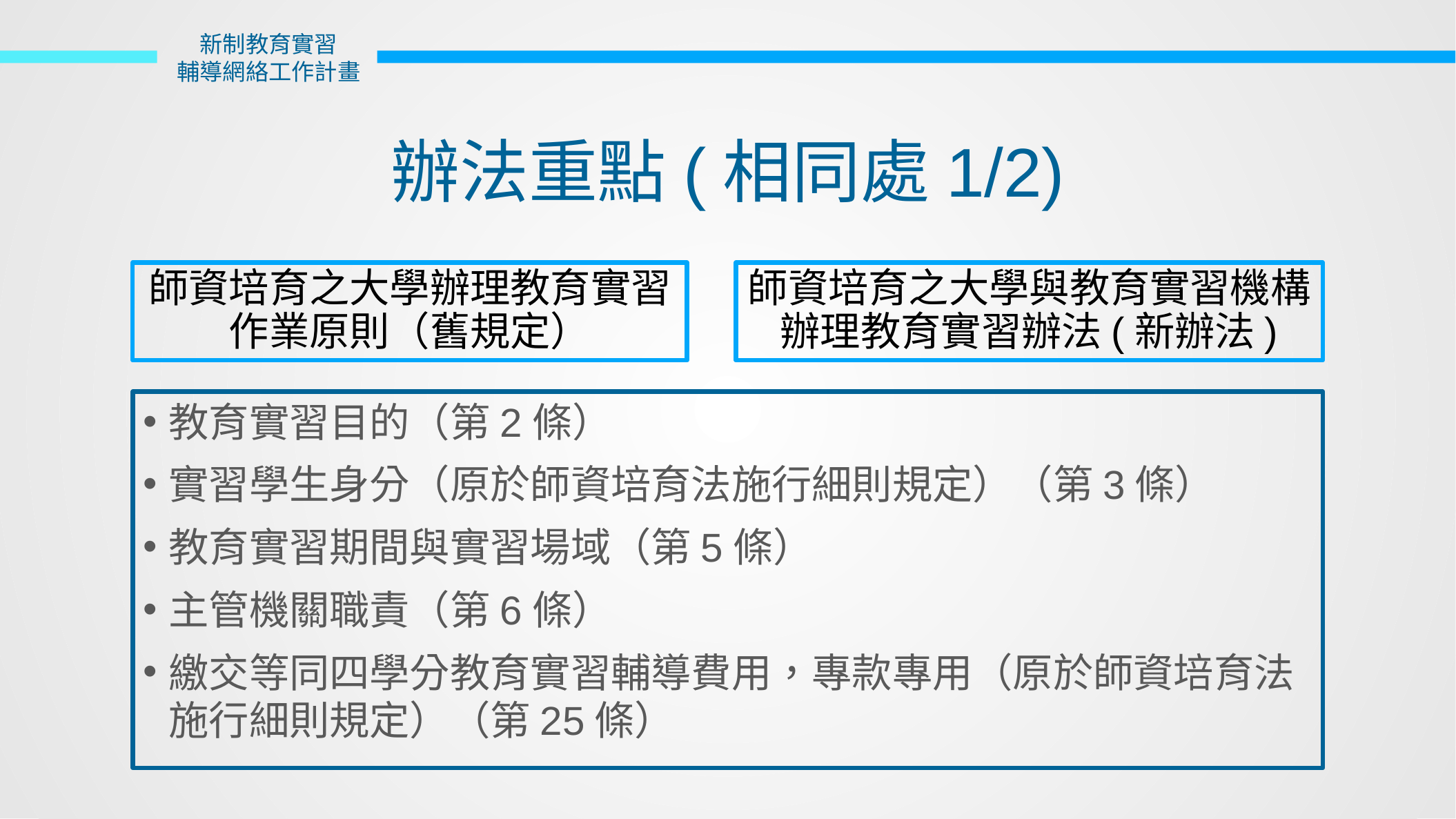

新制教育實習
輔導網絡工作計畫

辦法重點(相同處1/2)
師資培育之大學辦理教育實習作業原則（舊規定）
師資培育之大學與教育實習機構辦理教育實習辦法(新辦法)
教育實習目的（第2條）
實習學生身分（原於師資培育法施行細則規定）（第3條）
教育實習期間與實習場域（第5條）
主管機關職責（第6條）
繳交等同四學分教育實習輔導費用，專款專用（原於師資培育法施行細則規定）（第25條）